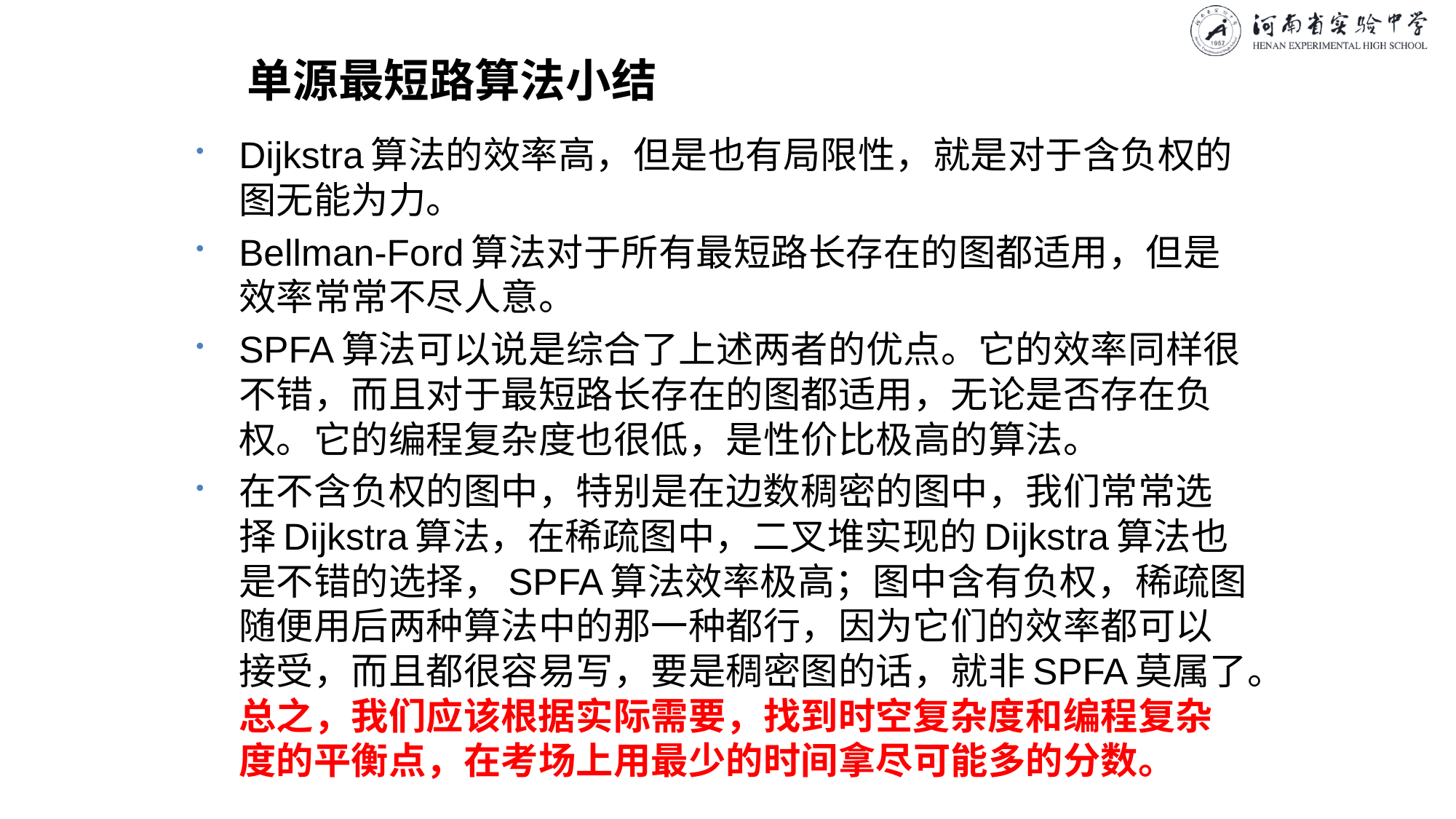

# 单源最短路算法小结
Dijkstra算法的效率高，但是也有局限性，就是对于含负权的图无能为力。
Bellman-Ford算法对于所有最短路长存在的图都适用，但是效率常常不尽人意。
SPFA算法可以说是综合了上述两者的优点。它的效率同样很不错，而且对于最短路长存在的图都适用，无论是否存在负权。它的编程复杂度也很低，是性价比极高的算法。
在不含负权的图中，特别是在边数稠密的图中，我们常常选择Dijkstra算法，在稀疏图中，二叉堆实现的Dijkstra算法也是不错的选择，SPFA算法效率极高；图中含有负权，稀疏图随便用后两种算法中的那一种都行，因为它们的效率都可以接受，而且都很容易写，要是稠密图的话，就非SPFA莫属了。总之，我们应该根据实际需要，找到时空复杂度和编程复杂度的平衡点，在考场上用最少的时间拿尽可能多的分数。